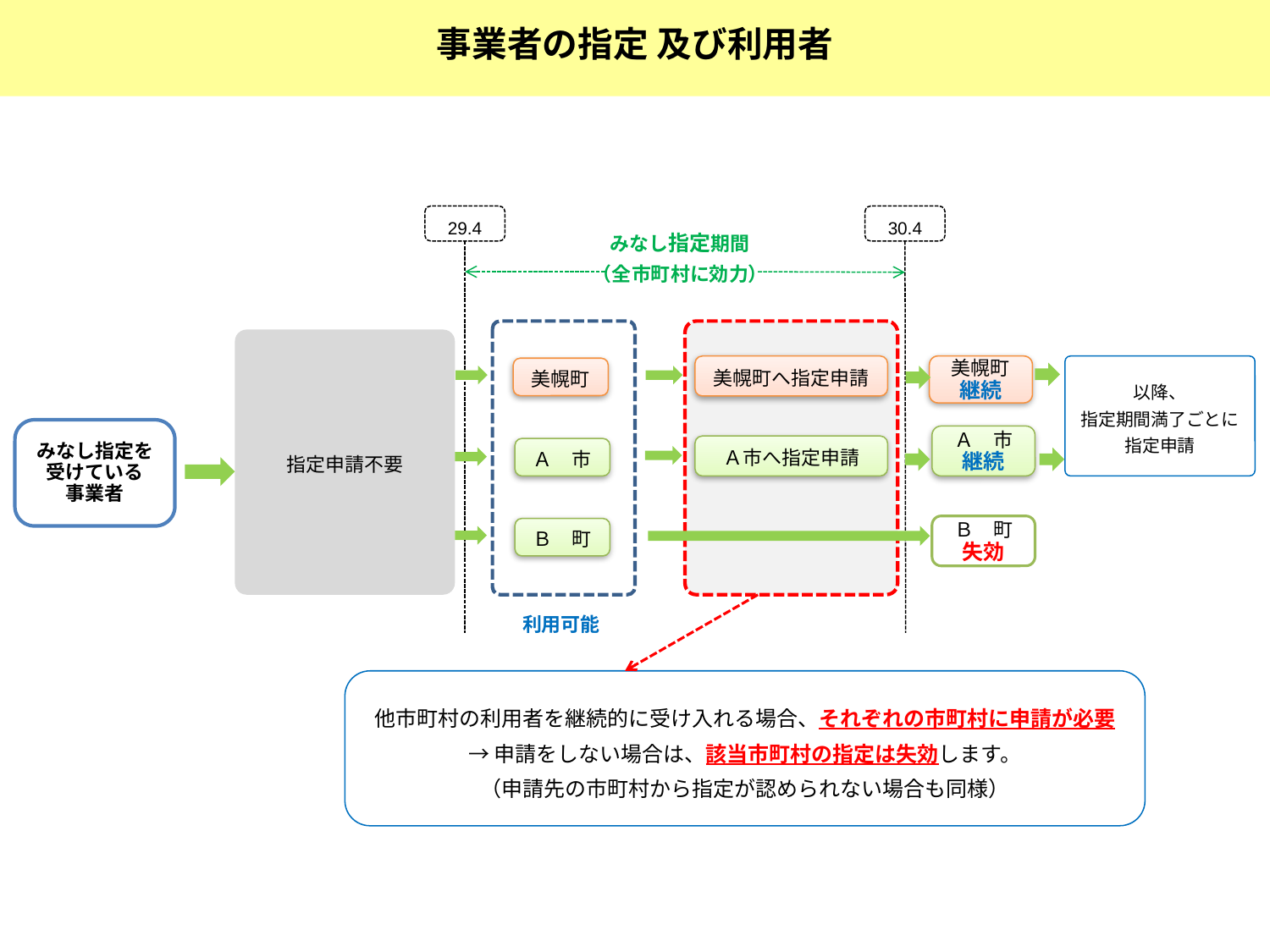

事業者の指定 及び利用者
29.4
30.4
みなし指定期間
（全市町村に効力）

指定申請不要
美幌町へ指定申請
美幌町
継続
以降、
指定期間満了ごとに指定申請
美幌町

みなし指定を
受けている
事業者
Ａ　市
継続
Ａ市へ指定申請
Ａ　市

Ｂ　町
失効
Ｂ　町

利用可能
他市町村の利用者を継続的に受け入れる場合、それぞれの市町村に申請が必要
→申請をしない場合は、該当市町村の指定は失効します。
（申請先の市町村から指定が認められない場合も同様）